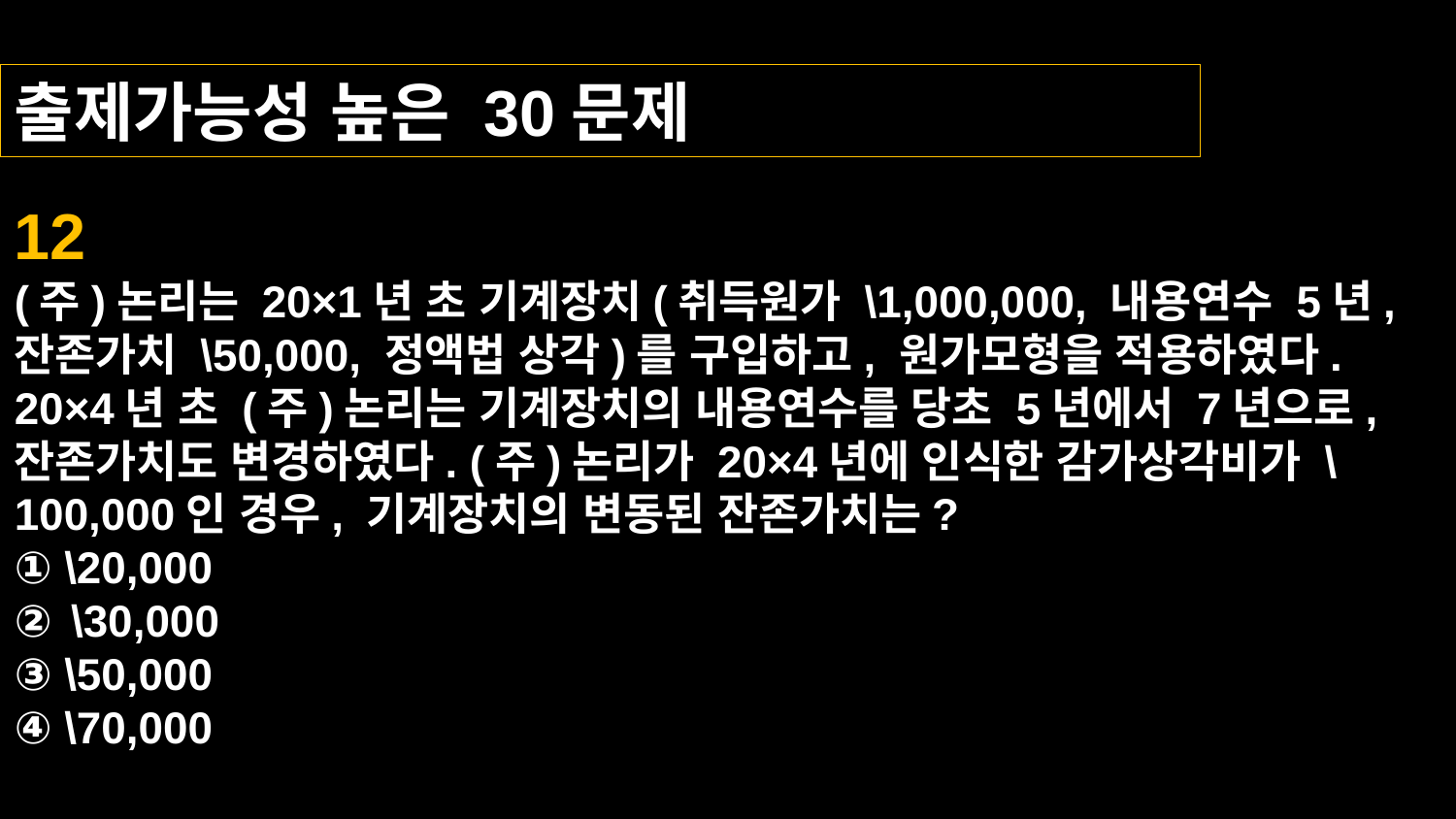

출제가능성 높은 30문제
12
(주)논리는 20×1년 초 기계장치(취득원가 \1,000,000, 내용연수 5년, 잔존가치 \50,000, 정액법 상각)를 구입하고, 원가모형을 적용하였다. 20×4년 초 (주)논리는 기계장치의 내용연수를 당초 5년에서 7년으로,
잔존가치도 변경하였다. (주)논리가 20×4년에 인식한 감가상각비가 \100,000인 경우, 기계장치의 변동된 잔존가치는?
① \20,000
② \30,000
③ \50,000
④ \70,000